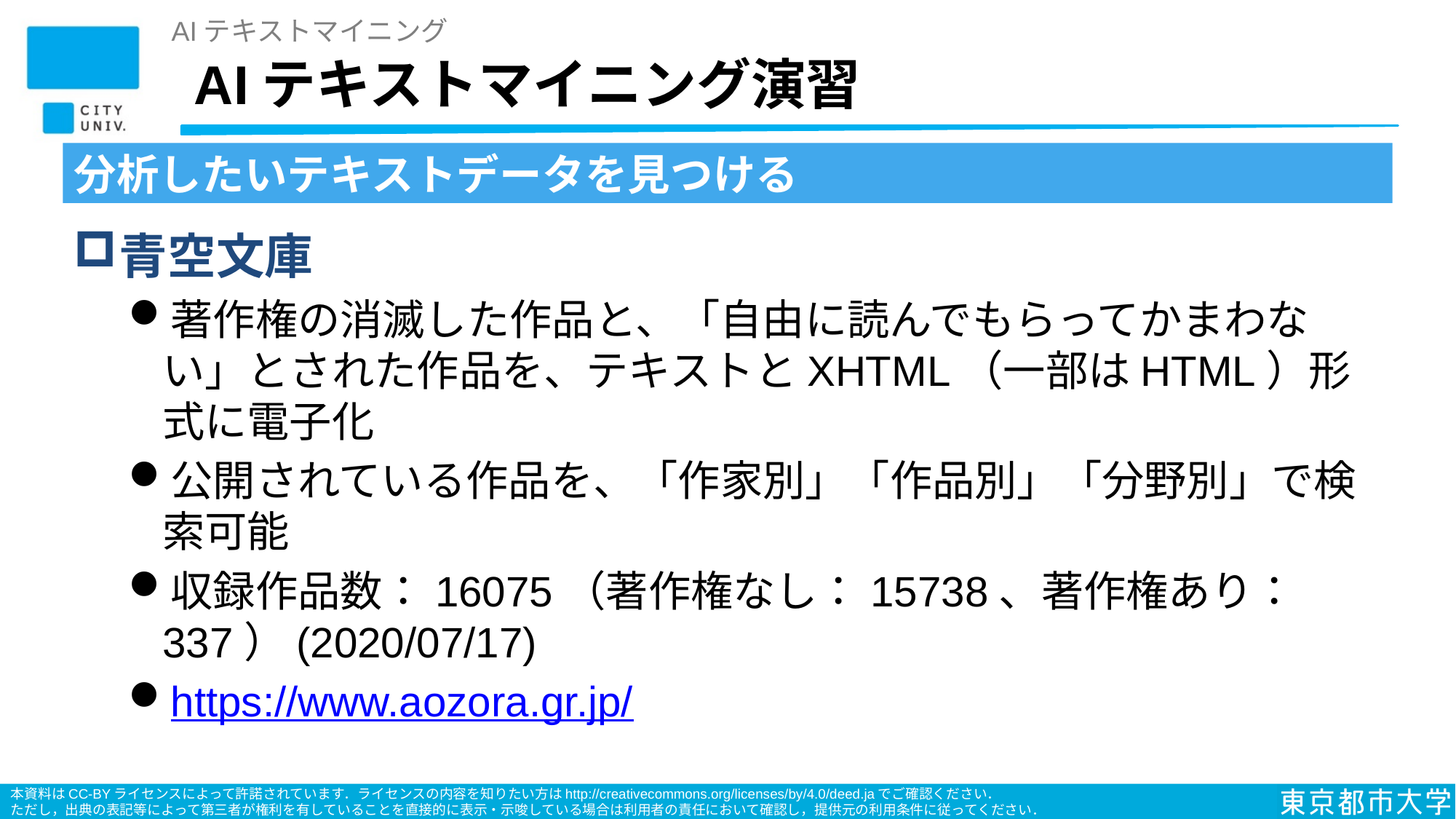

AIテキストマイニング
# AIテキストマイニング演習
分析したいテキストデータを見つける
青空文庫
著作権の消滅した作品と、「自由に読んでもらってかまわない」とされた作品を、テキストとXHTML（一部はHTML）形式に電子化
公開されている作品を、「作家別」「作品別」「分野別」で検索可能
収録作品数：16075（著作権なし：15738、著作権あり：337）(2020/07/17)
https://www.aozora.gr.jp/